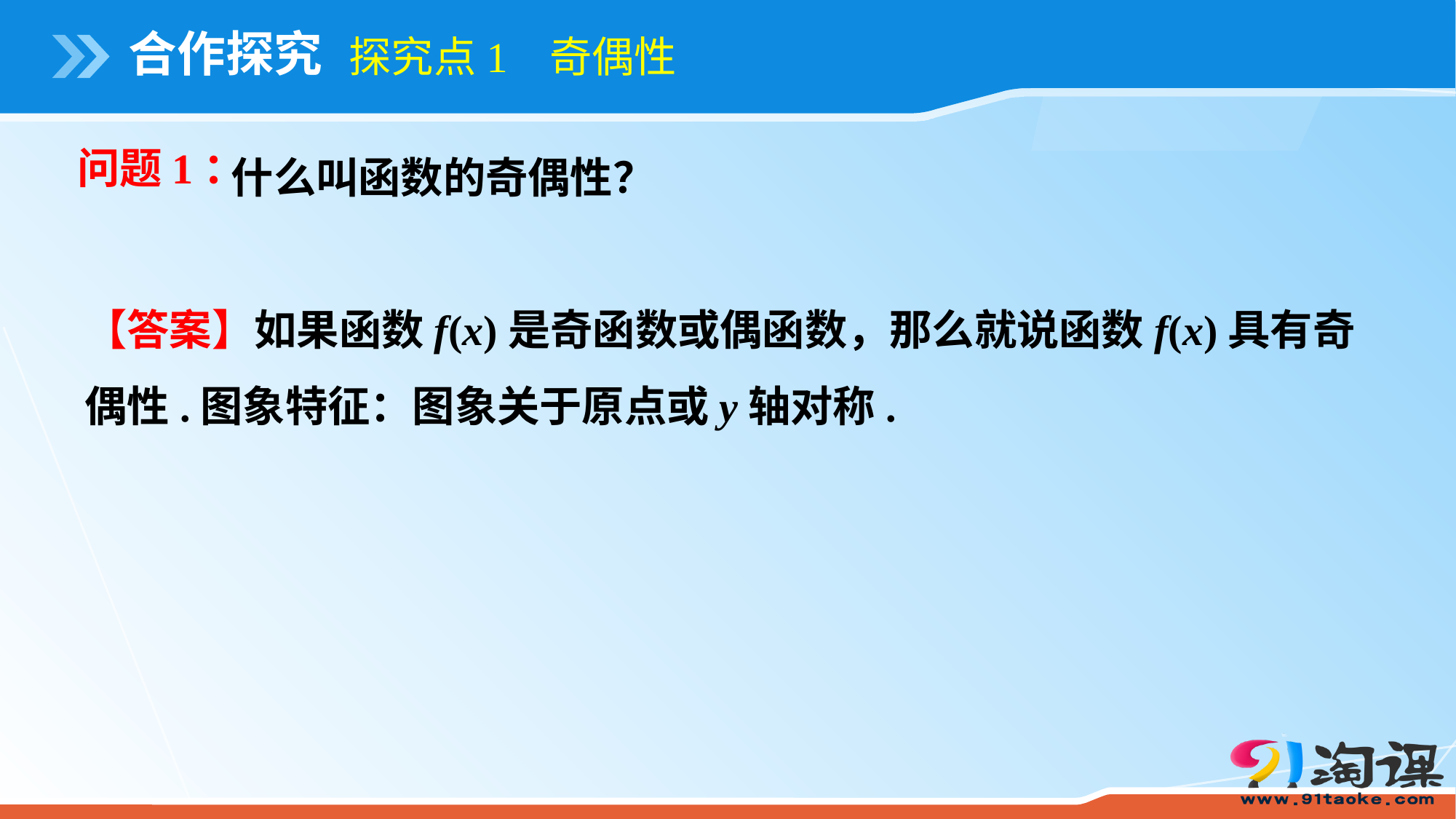

# 合作探究
探究点1   奇偶性
什么叫函数的奇偶性？
问题1：
【答案】如果函数f(x)是奇函数或偶函数，那么就说函数f(x)具有奇偶性.图象特征：图象关于原点或y轴对称.